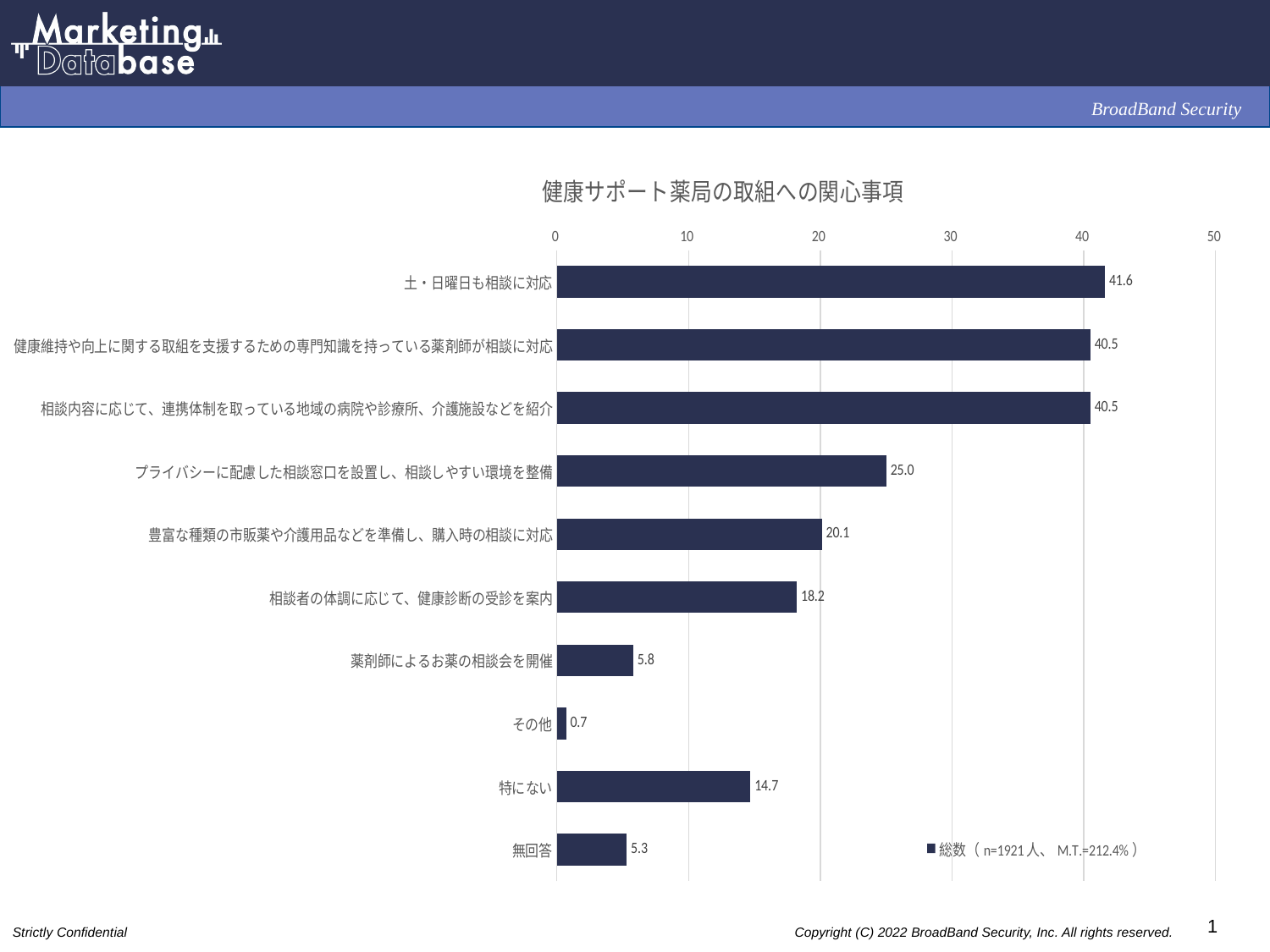

### Chart: 健康サポート薬局の取組への関心事項

| Category | 総数（n=1921人、M.T.=212.4%） |
|---|---|
| 土・日曜日も相談に対応 | 41.6 |
| 健康維持や向上に関する取組を支援するための専門知識を持っている薬剤師が相談に対応 | 40.5 |
| 相談内容に応じて、連携体制を取っている地域の病院や診療所、介護施設などを紹介 | 40.5 |
| プライバシーに配慮した相談窓口を設置し、相談しやすい環境を整備 | 25.0 |
| 豊富な種類の市販薬や介護用品などを準備し、購入時の相談に対応 | 20.1 |
| 相談者の体調に応じて、健康診断の受診を案内 | 18.2 |
| 薬剤師によるお薬の相談会を開催 | 5.8 |
| その他 | 0.7 |
| 特にない | 14.7 |
| 無回答 | 5.3 |